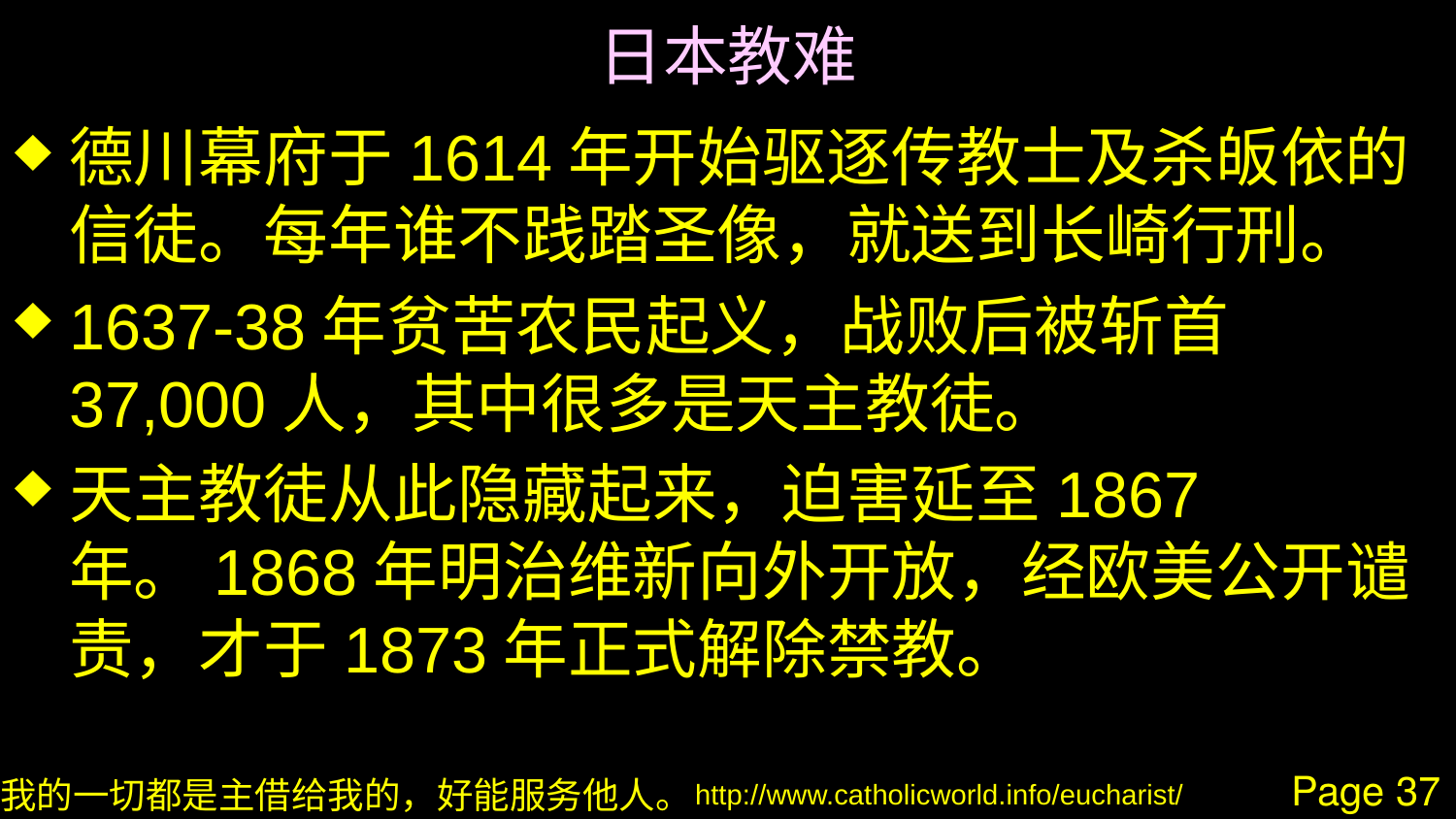

# 日本教难
德川幕府于1614年开始驱逐传教士及杀皈依的信徒。每年谁不践踏圣像，就送到长崎行刑。
1637-38年贫苦农民起义，战败后被斩首37,000人，其中很多是天主教徒。
天主教徒从此隐藏起来，迫害延至1867年。1868年明治维新向外开放，经欧美公开谴责，才于1873年正式解除禁教。